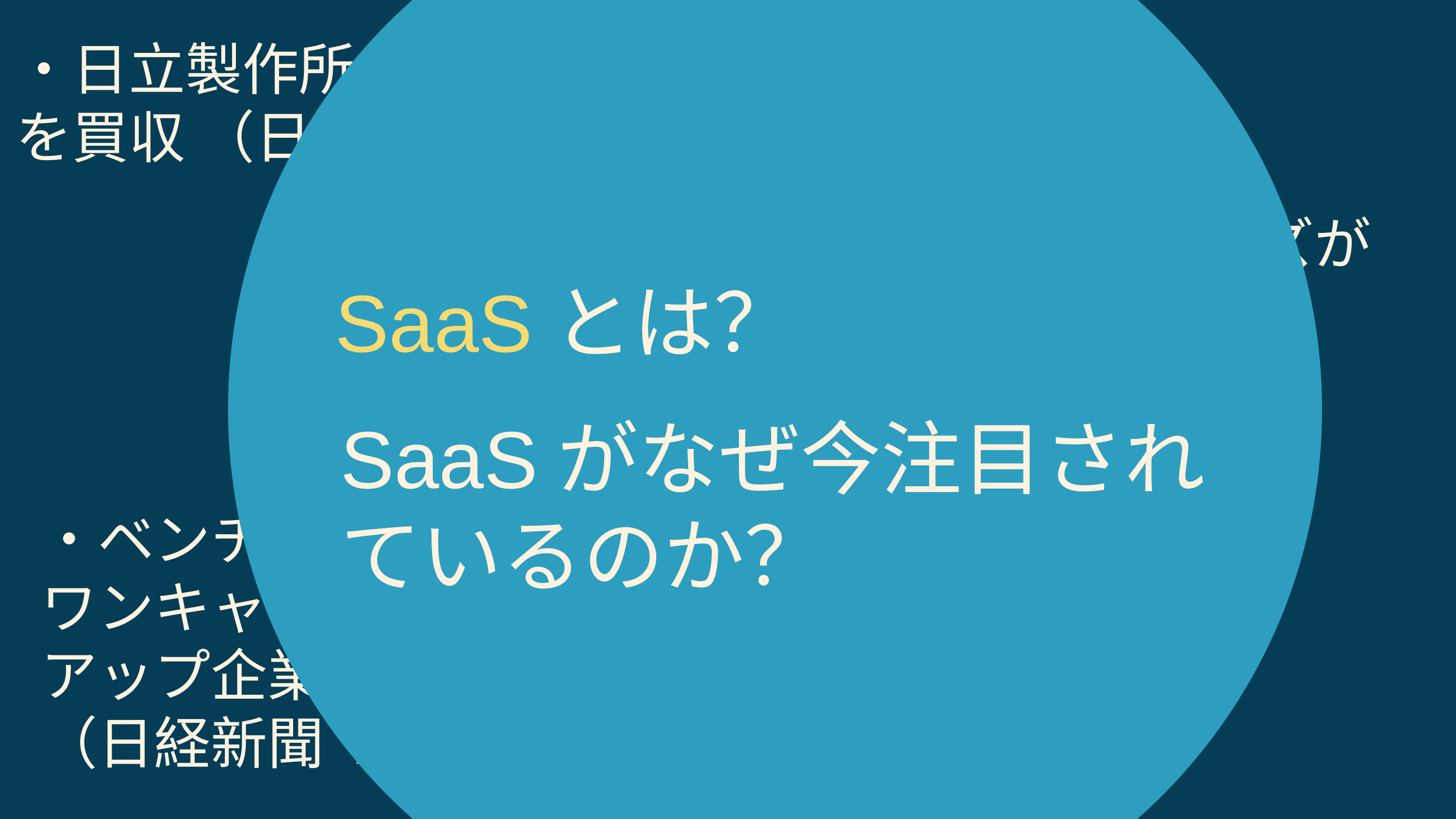

SaaSとは？
SaaSがなぜ今注目されているのか？
・日立製作所がマレーシアのSaaS企業を買収 （日経新聞 4/11）
・博報堂ＤＹメディアパートナーズが
GunosyとSaaSプラットフォーム「Guhack」の提供を開始
 （日経新聞 6/30）
・ベンチャーキャピタルの
ワンキャピタルがSaaS分野のスタートアップ企業に投資支援。
（日経新聞 7/7）